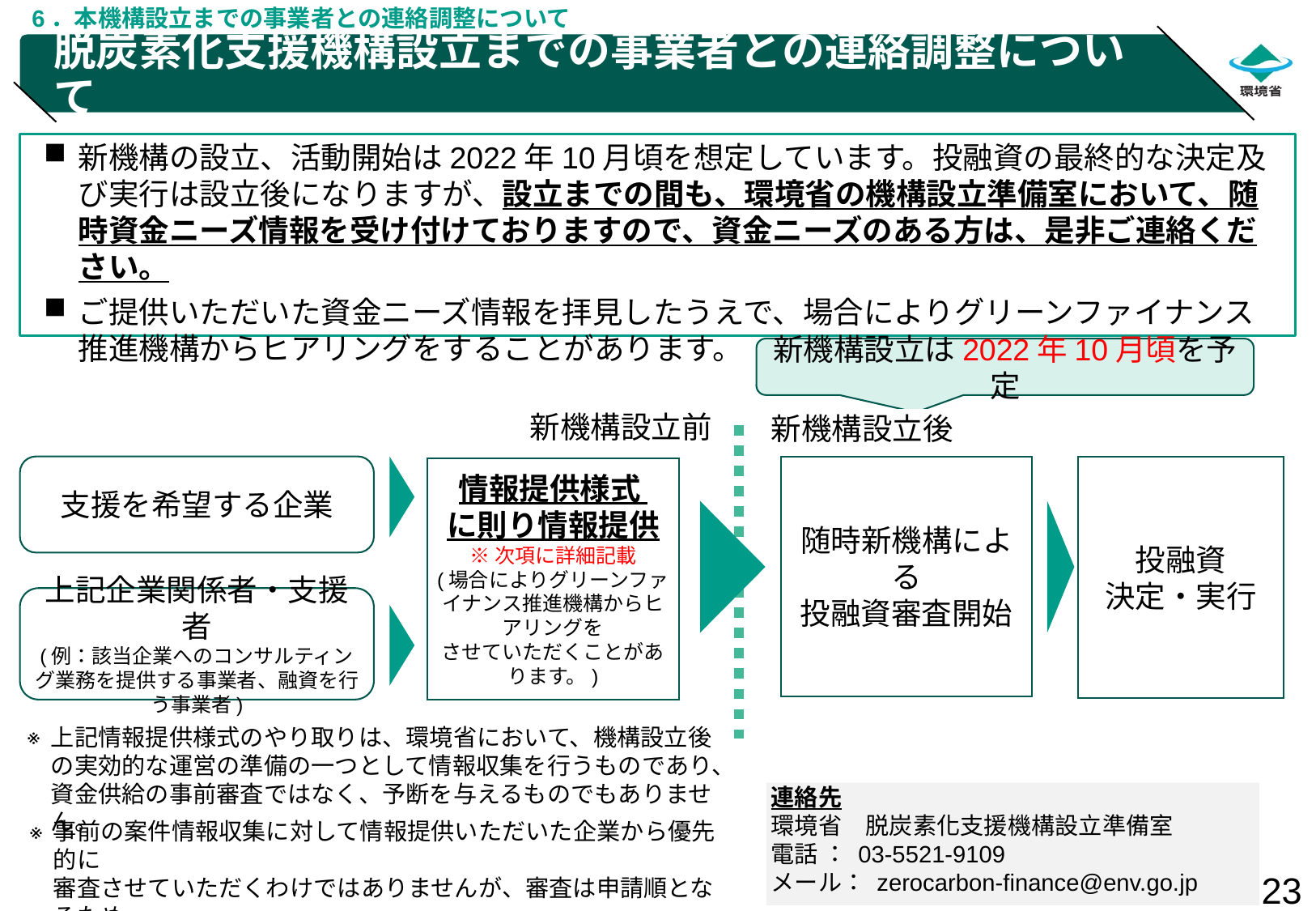

6．本機構設立までの事業者との連絡調整について
# 脱炭素化支援機構設立までの事業者との連絡調整について
新機構の設立、活動開始は2022年10月頃を想定しています。投融資の最終的な決定及び実行は設立後になりますが、設立までの間も、環境省の機構設立準備室において、随時資金ニーズ情報を受け付けておりますので、資金ニーズのある方は、是非ご連絡ください。
ご提供いただいた資金ニーズ情報を拝見したうえで、場合によりグリーンファイナンス推進機構からヒアリングをすることがあります。
新機構設立は2022年10月頃を予定
新機構設立前
新機構設立後
投融資
決定・実行
支援を希望する企業
随時新機構による
投融資審査開始
情報提供様式
に則り情報提供
※次項に詳細記載
(場合によりグリーンファイナンス推進機構からヒアリングを
させていただくことがあります。)

上記企業関係者・支援者
(例：該当企業へのコンサルティング業務を提供する事業者、融資を行う事業者)

上記情報提供様式のやり取りは、環境省において、機構設立後の実効的な運営の準備の一つとして情報収集を行うものであり、資金供給の事前審査ではなく、予断を与えるものでもありません。
連絡先
環境省　脱炭素化支援機構設立準備室
電話 ： 03-5521-9109
メール： zerocarbon-finance@env.go.jp
事前の案件情報収集に対して情報提供いただいた企業から優先的に
審査させていただくわけではありませんが、審査は申請順となるため、
事前に情報提供いただいたもののほうが審査の短縮に繋がり得ます。